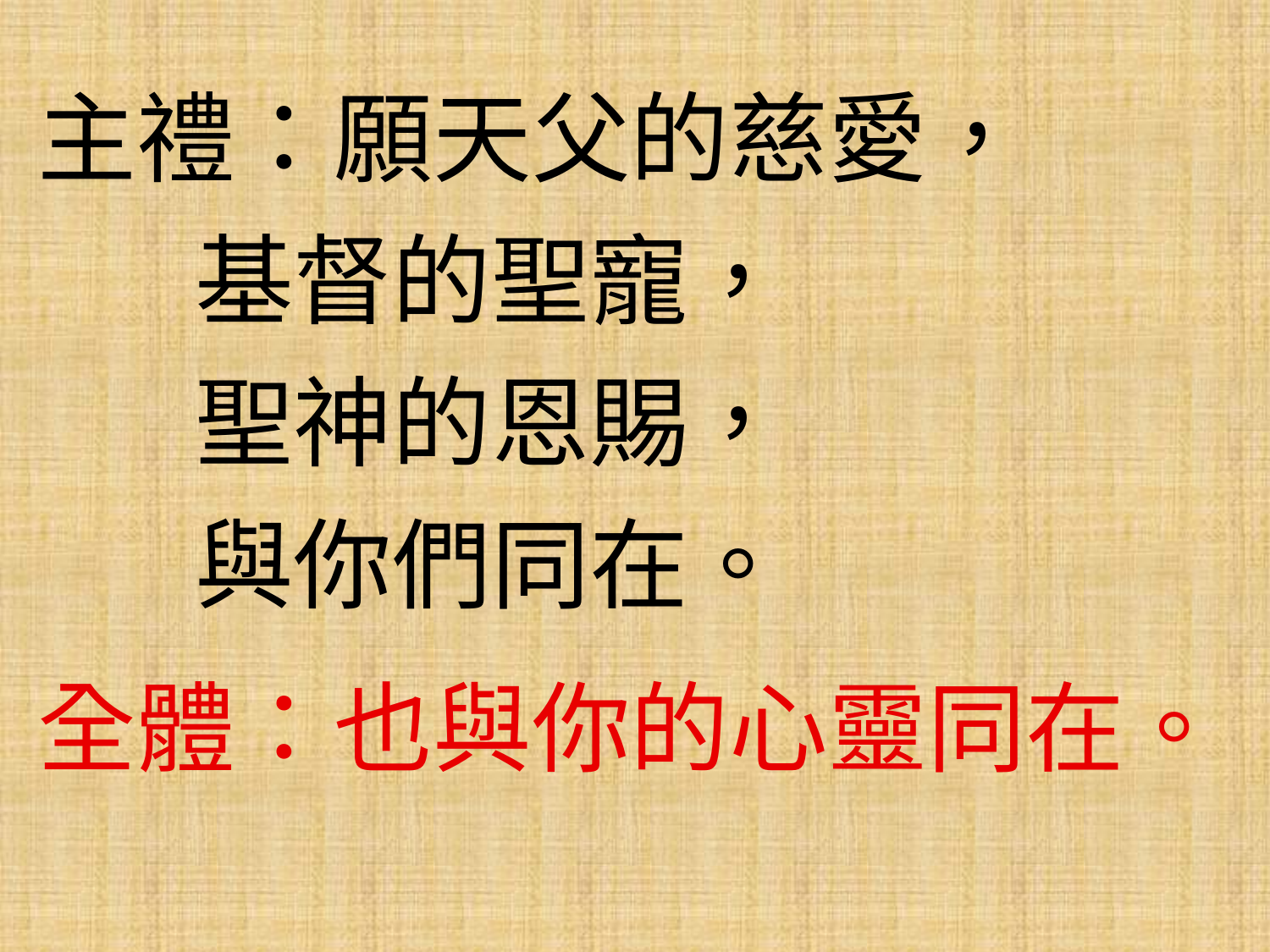

主禮：願天父的慈愛，
      基督的聖寵，
      聖神的恩賜，
      與你們同在。
全體：也與你的心靈同在。